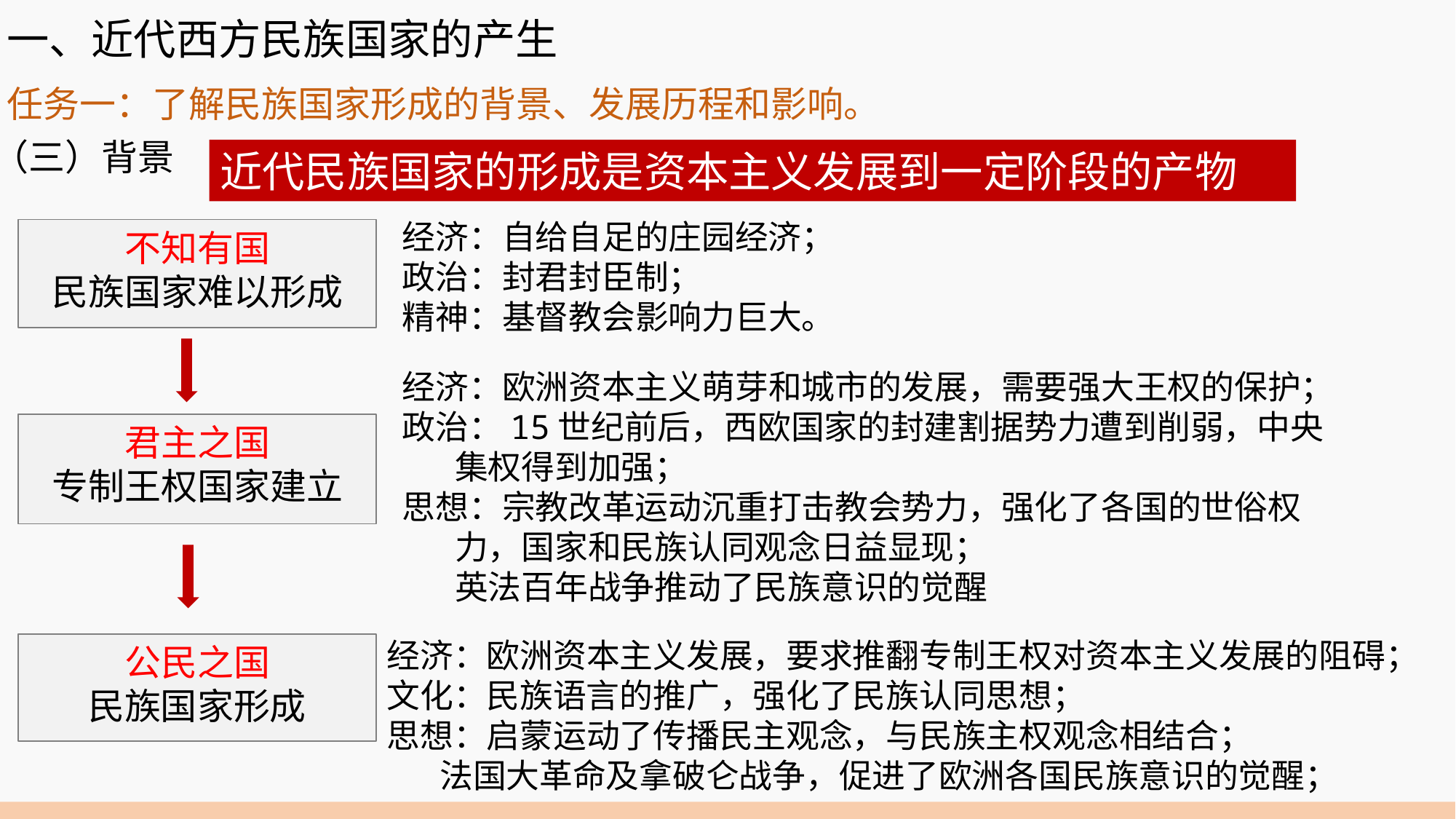

一、近代西方民族国家的产生
任务一：了解民族国家形成的背景、发展历程和影响。
（三）背景
近代民族国家的形成是资本主义发展到一定阶段的产物
经济：自给自足的庄园经济；
政治：封君封臣制；
精神：基督教会影响力巨大。
不知有国
民族国家难以形成

经济：欧洲资本主义萌芽和城市的发展，需要强大王权的保护；
政治：15世纪前后，西欧国家的封建割据势力遭到削弱，中央
      集权得到加强；
思想：宗教改革运动沉重打击教会势力，强化了各国的世俗权
      力，国家和民族认同观念日益显现；
      英法百年战争推动了民族意识的觉醒
君主之国
专制王权国家建立

经济：欧洲资本主义发展，要求推翻专制王权对资本主义发展的阻碍；
文化：民族语言的推广，强化了民族认同思想；
思想：启蒙运动了传播民主观念，与民族主权观念相结合；
      法国大革命及拿破仑战争，促进了欧洲各国民族意识的觉醒；
公民之国
民族国家形成